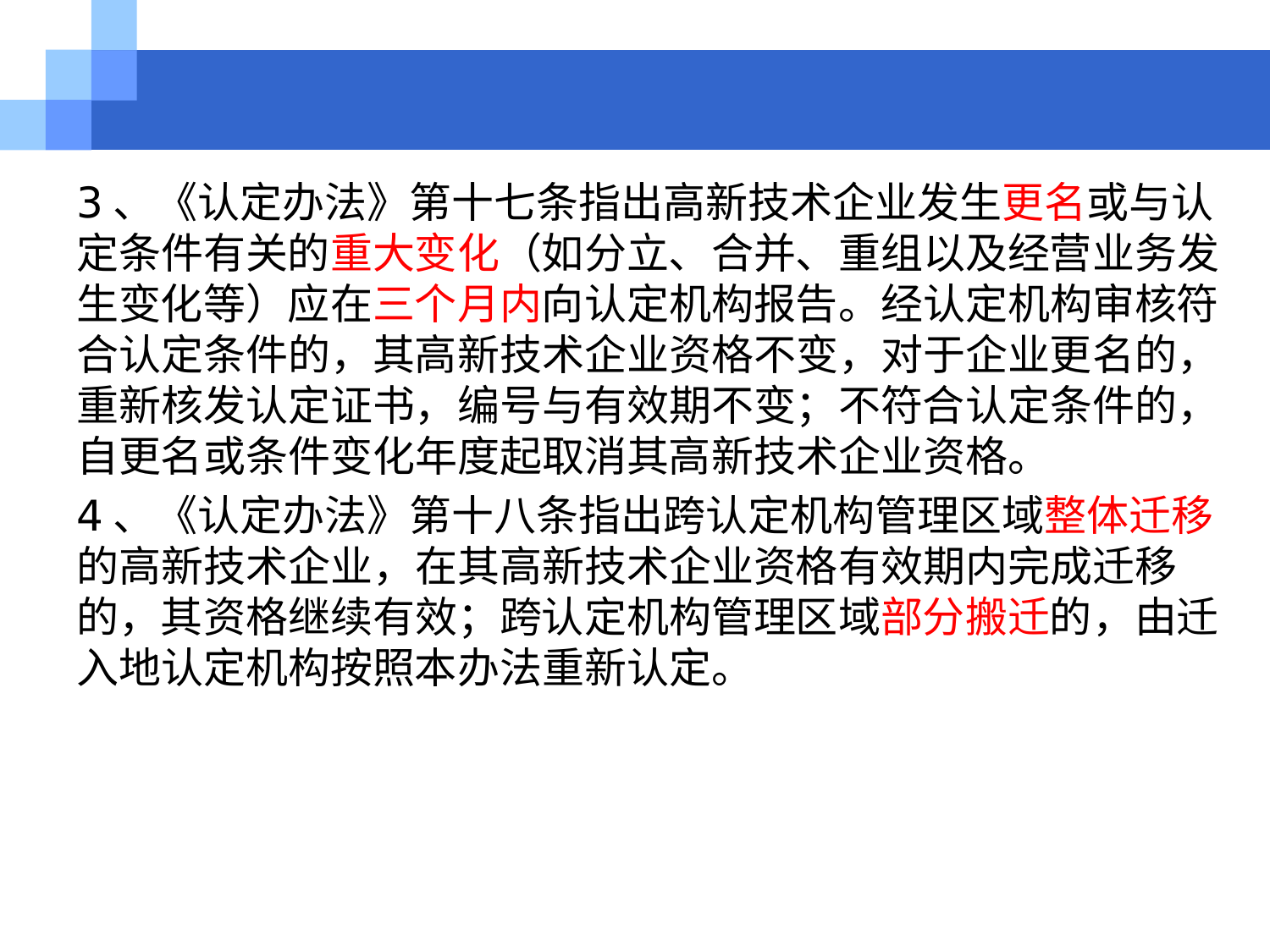

3、《认定办法》第十七条指出高新技术企业发生更名或与认定条件有关的重大变化（如分立、合并、重组以及经营业务发生变化等）应在三个月内向认定机构报告。经认定机构审核符合认定条件的，其高新技术企业资格不变，对于企业更名的，重新核发认定证书，编号与有效期不变；不符合认定条件的，自更名或条件变化年度起取消其高新技术企业资格。
4、《认定办法》第十八条指出跨认定机构管理区域整体迁移的高新技术企业，在其高新技术企业资格有效期内完成迁移的，其资格继续有效；跨认定机构管理区域部分搬迁的，由迁入地认定机构按照本办法重新认定。